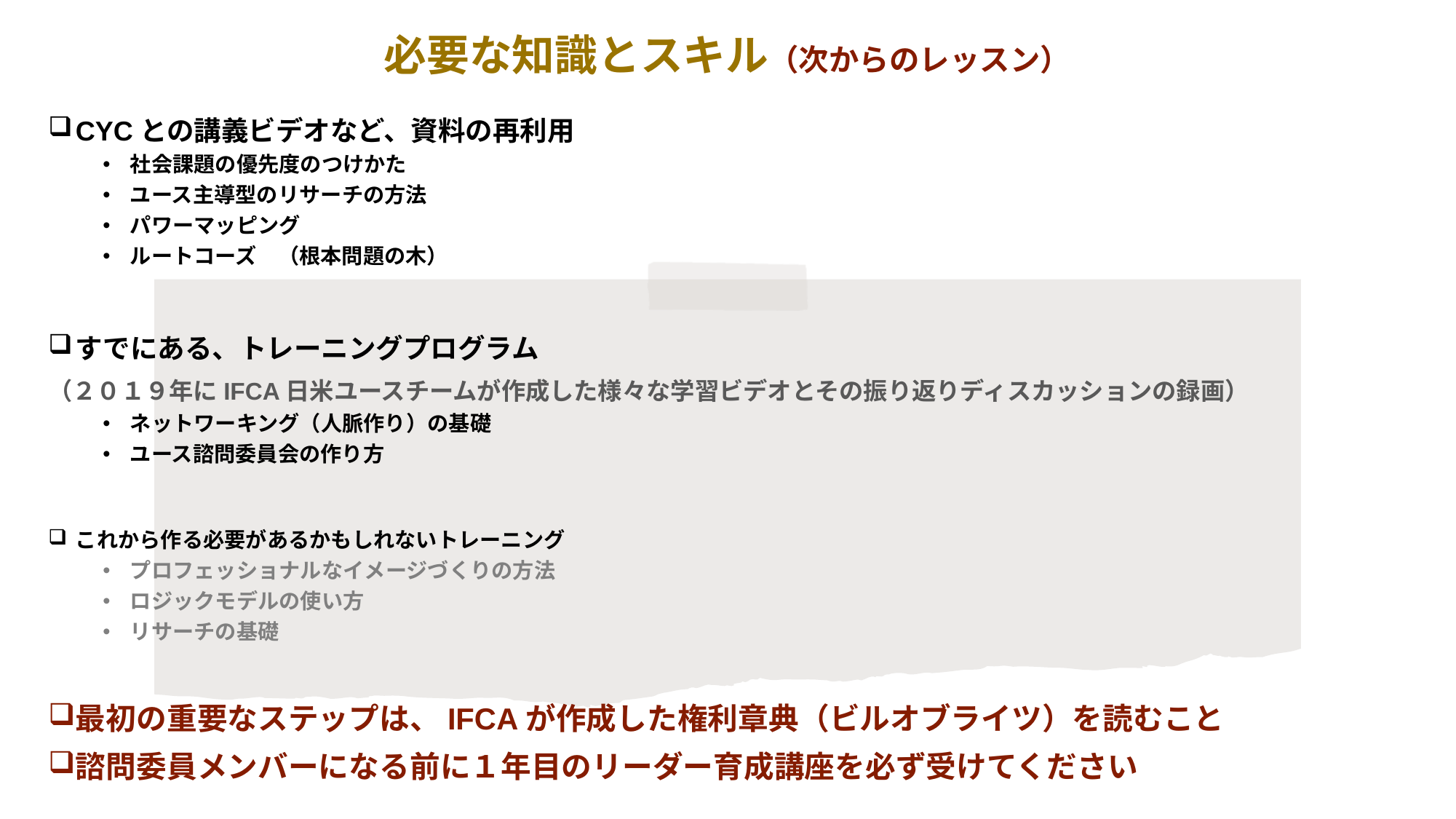

# 必要な知識とスキル（次からのレッスン）
CYCとの講義ビデオなど、資料の再利用
社会課題の優先度のつけかた
ユース主導型のリサーチの方法
パワーマッピング
ルートコーズ　（根本問題の木）

すでにある、トレーニングプログラム
（２０１９年にIFCA日米ユースチームが作成した様々な学習ビデオとその振り返りディスカッションの録画）
ネットワーキング（人脈作り）の基礎
ユース諮問委員会の作り方

これから作る必要があるかもしれないトレーニング
プロフェッショナルなイメージづくりの方法
ロジックモデルの使い方
リサーチの基礎

最初の重要なステップは、IFCAが作成した権利章典（ビルオブライツ）を読むこと
諮問委員メンバーになる前に１年目のリーダー育成講座を必ず受けてください